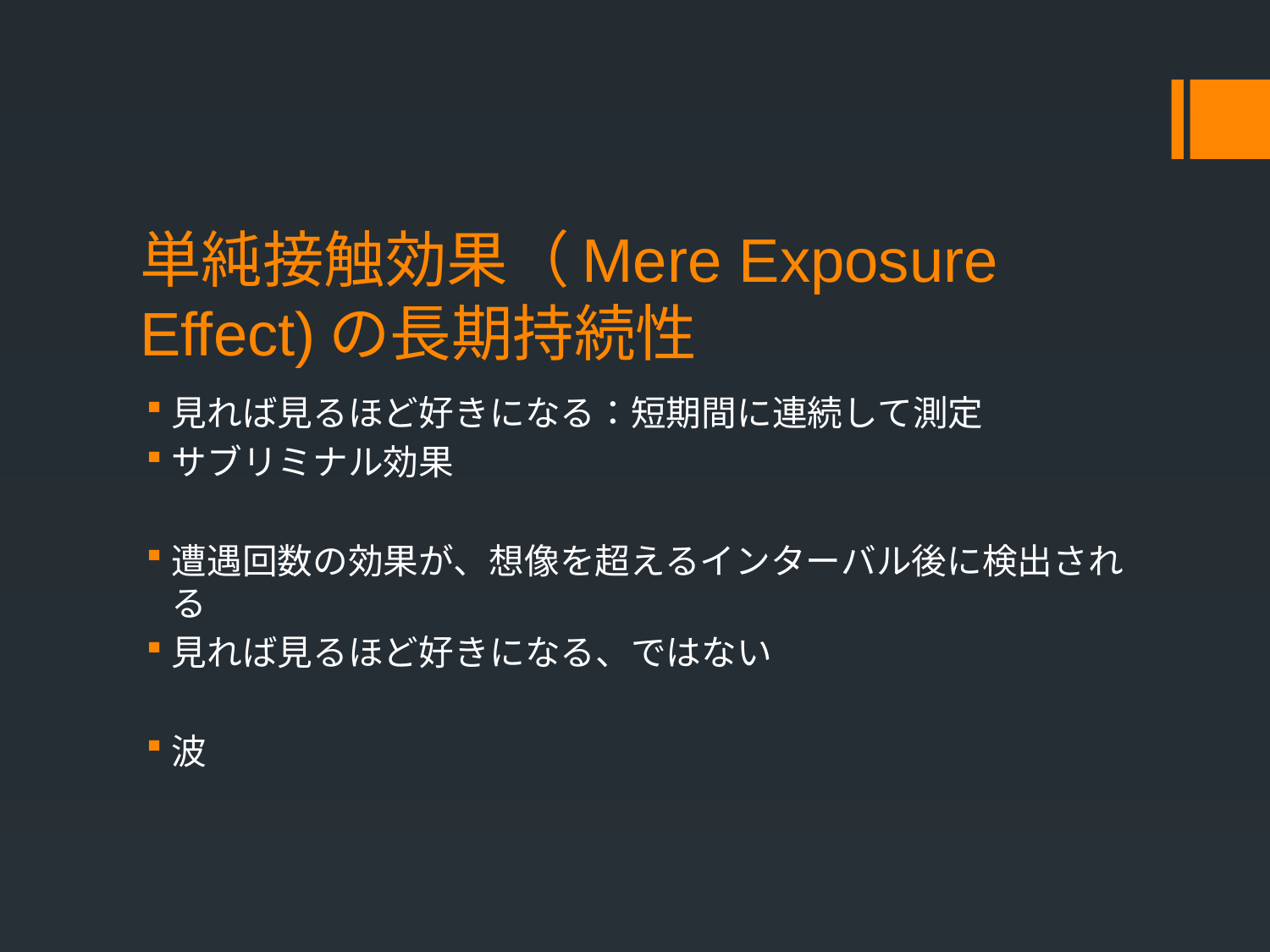

# 単純接触効果（Mere Exposure Effect)の長期持続性
見れば見るほど好きになる：短期間に連続して測定
サブリミナル効果

遭遇回数の効果が、想像を超えるインターバル後に検出される
見れば見るほど好きになる、ではない

波